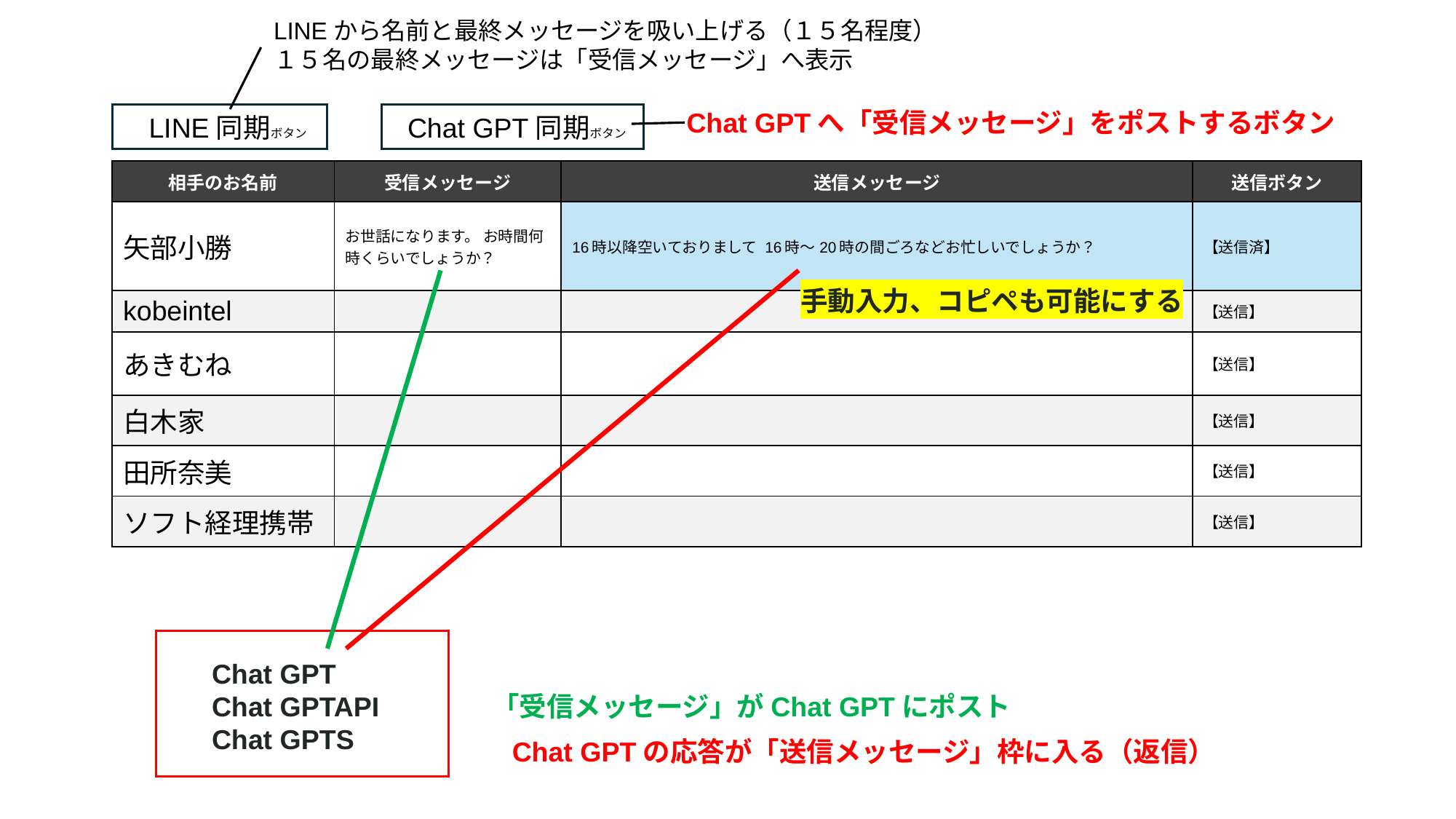

LINEから名前と最終メッセージを吸い上げる（１５名程度）
１５名の最終メッセージは「受信メッセージ」へ表示
Chat GPTへ「受信メッセージ」をポストするボタン

LINE同期ボタン
Chat GPT同期ボタン
| 相手のお名前 | 受信メッセージ | 送信メッセージ | 送信ボタン |
| --- | --- | --- | --- |
| 矢部小勝 | お世話になります。 お時間何時くらいでしょうか？ | 16時以降空いておりまして 16時〜20時の間ごろなどお忙しいでしょうか？ | 【送信済】 |
| kobeintel |  |  | 【送信】 |
| あきむね |  |  | 【送信】 |
| 白木家 |  |  | 【送信】 |
| 田所奈美 |  |  | 【送信】 |
| ソフト経理携帯 |  |  | 【送信】 |
手動入力、コピペも可能にする

Chat GPT
Chat GPTAPI
Chat GPTS
「受信メッセージ」がChat GPTにポスト
Chat GPTの応答が「送信メッセージ」枠に入る（返信）